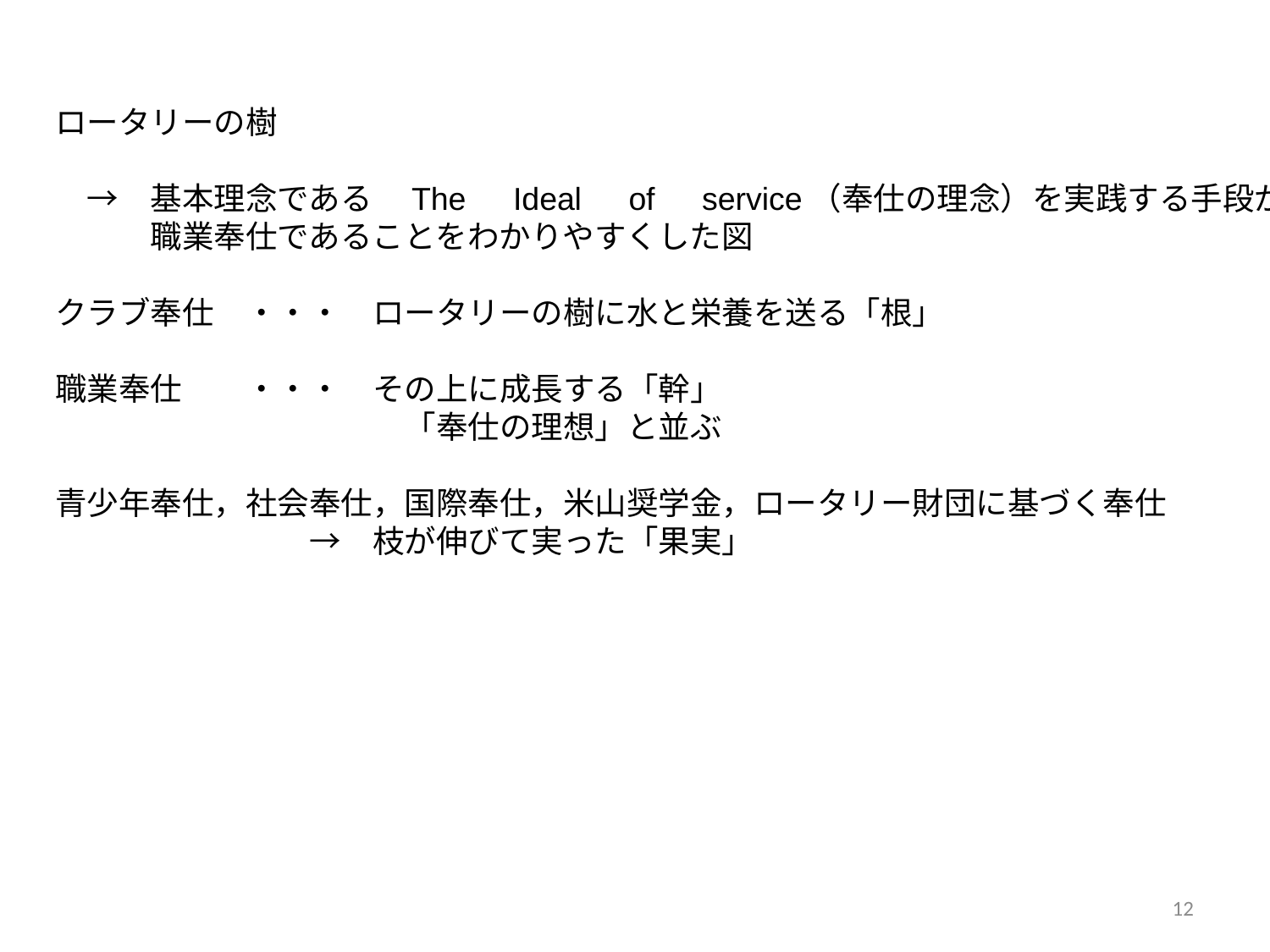

ロータリーの樹

　→　基本理念である　The　Ideal　of　service（奉仕の理念）を実践する手段が
　　　職業奉仕であることをわかりやすくした図

クラブ奉仕　・・・　ロータリーの樹に水と栄養を送る「根」

職業奉仕　　・・・　その上に成長する「幹」
　　　　　　　　　　　「奉仕の理想」と並ぶ

青少年奉仕，社会奉仕，国際奉仕，米山奨学金，ロータリー財団に基づく奉仕
　　　　　　　　→　枝が伸びて実った「果実」

12